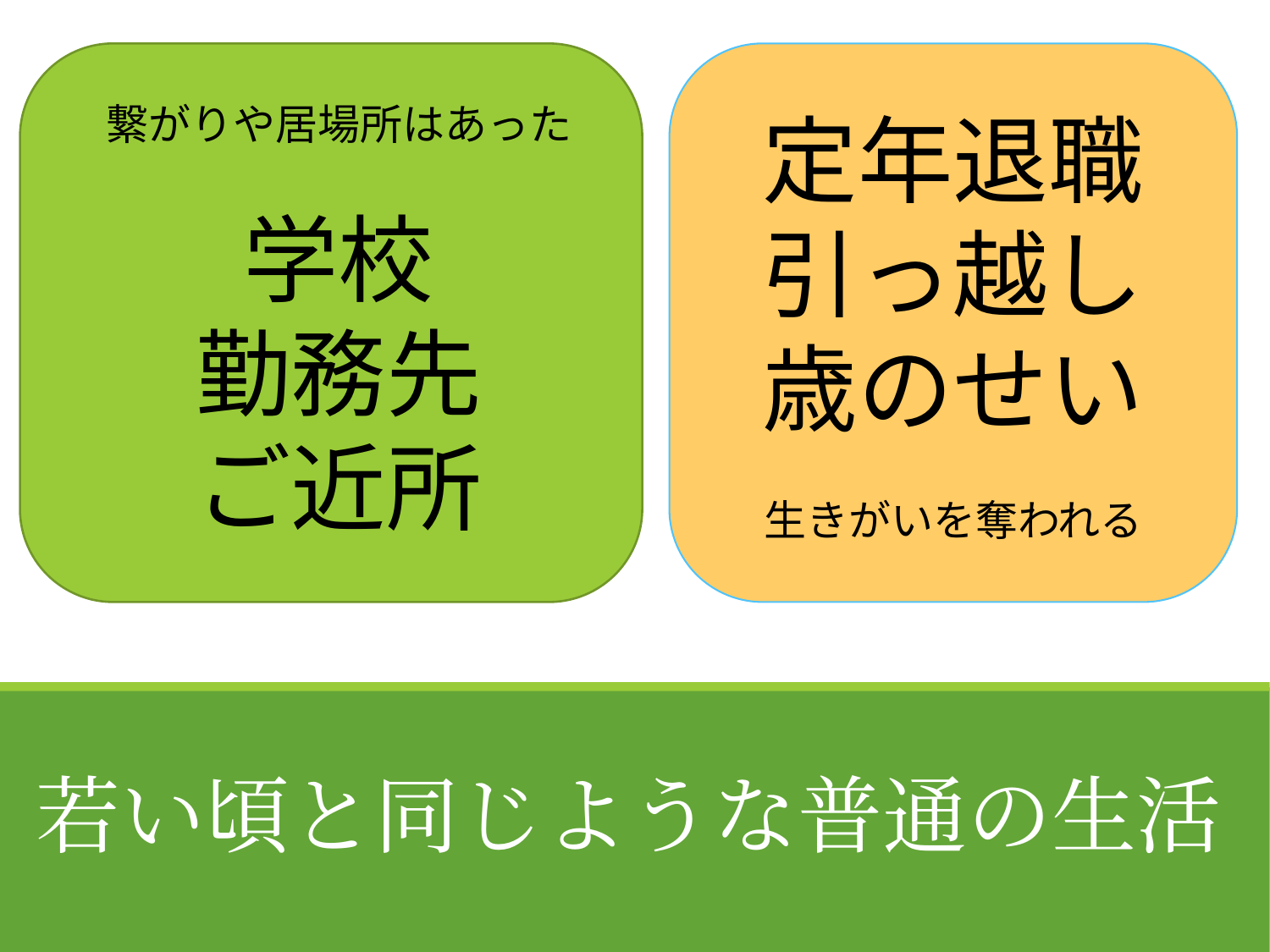

定年退職
引っ越し
歳のせい

生きがいを奪われる
繋がりや居場所はあった

学校
勤務先
ご近所
若い頃と同じような普通の生活